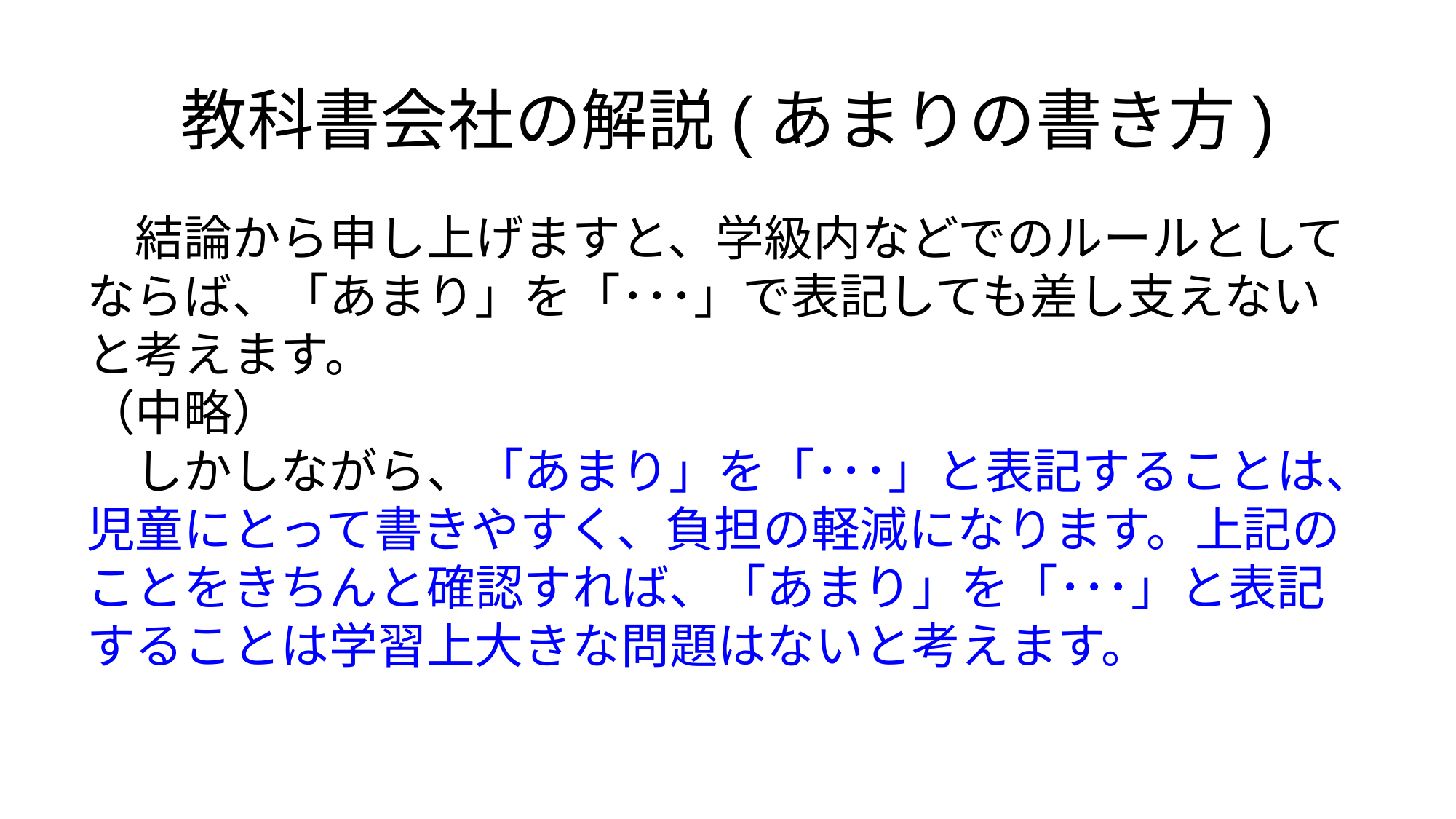

# 教科書会社の解説(あまりの書き方)
　結論から申し上げますと、学級内などでのルールとしてならば、「あまり」を「･･･」で表記しても差し支えないと考えます。
（中略）
　しかしながら、「あまり」を「･･･」と表記することは、児童にとって書きやすく、負担の軽減になります。上記のことをきちんと確認すれば、「あまり」を「･･･」と表記することは学習上大きな問題はないと考えます。